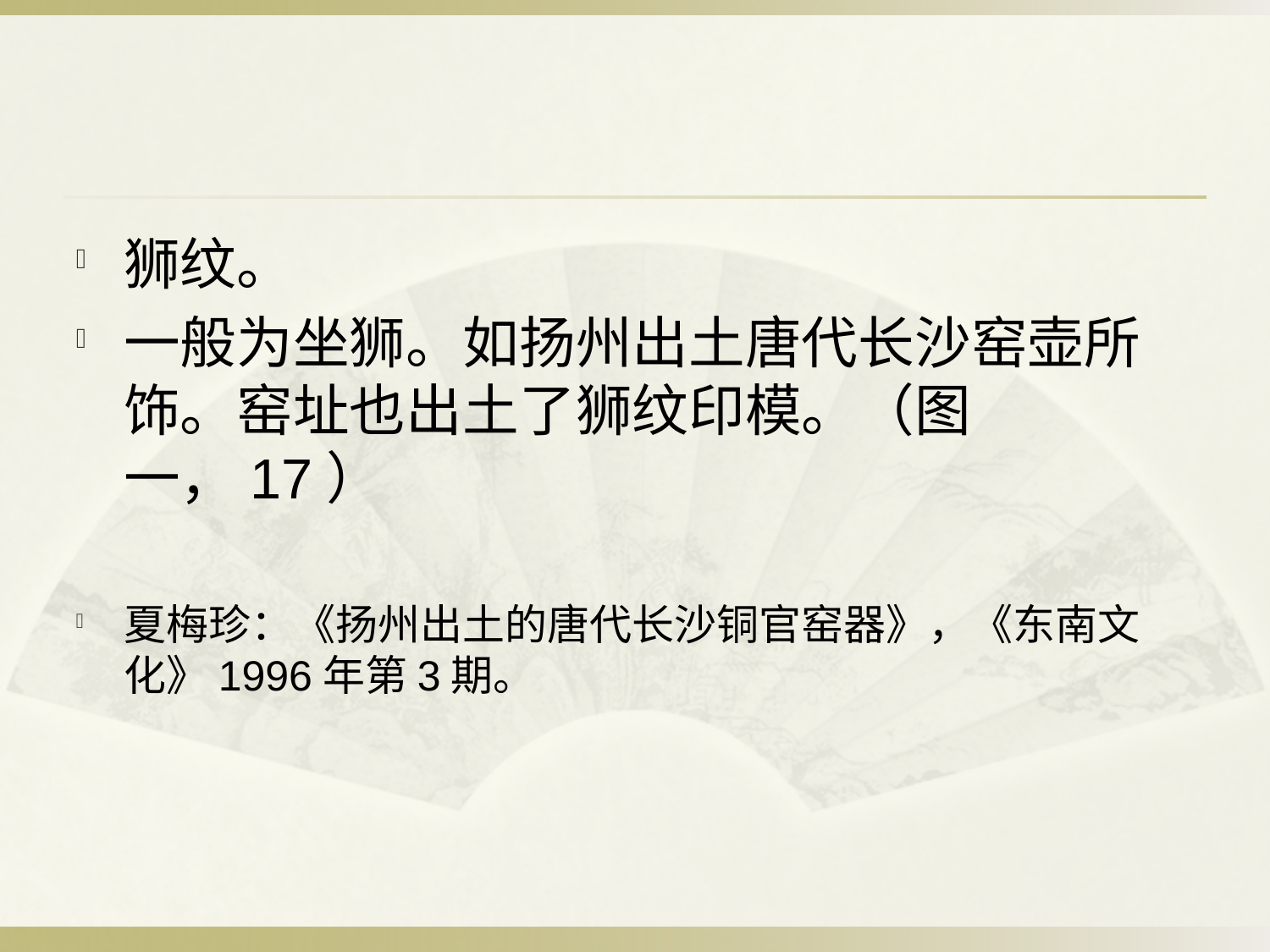

#
狮纹。
一般为坐狮。如扬州出土唐代长沙窑壶所饰。窑址也出土了狮纹印模。（图一，17）

夏梅珍：《扬州出土的唐代长沙铜官窑器》，《东南文化》1996年第3期。